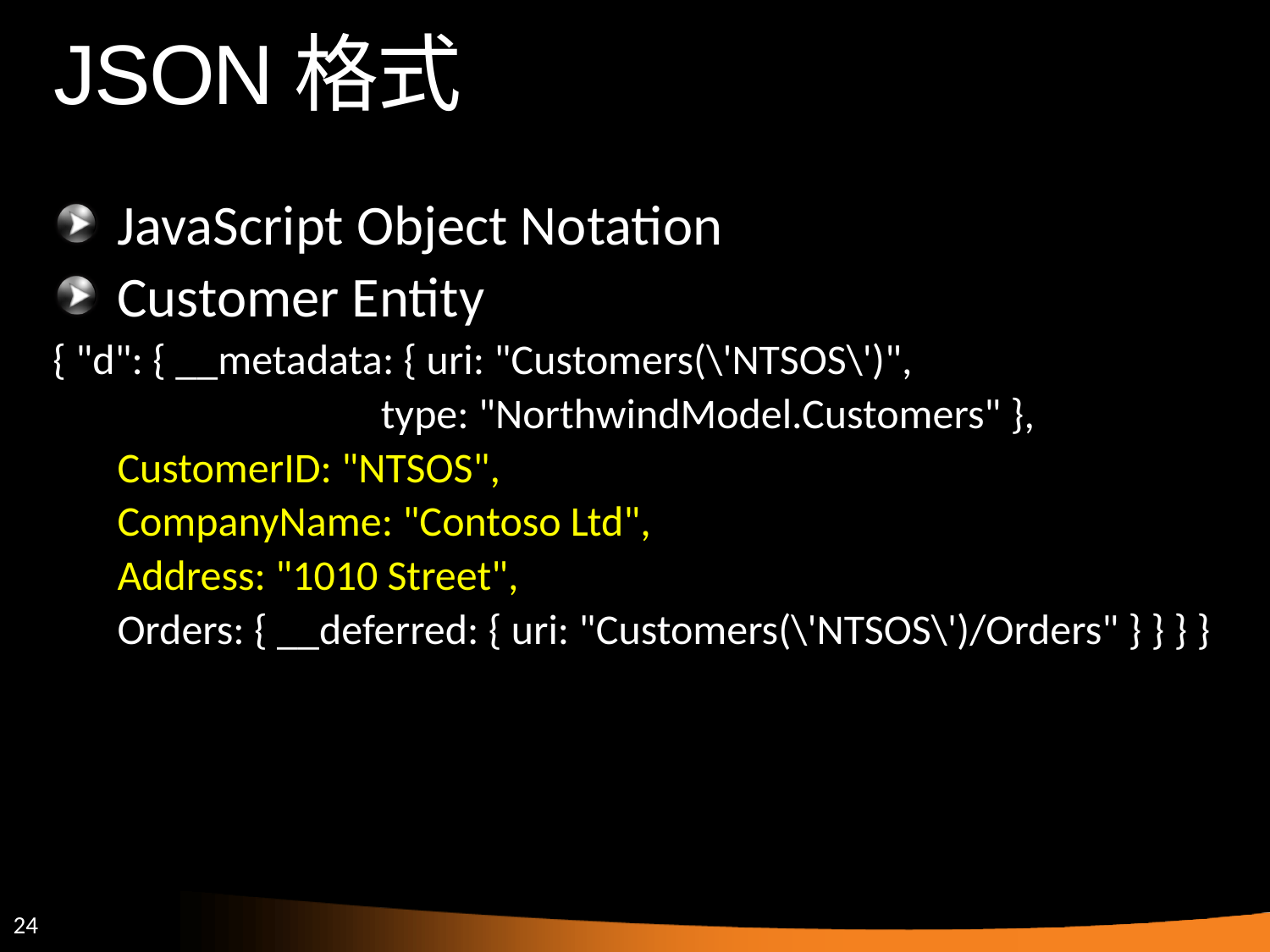

# JSON格式
JavaScript Object Notation
Customer Entity
{ "d": { __metadata: { uri: "Customers(\'NTSOS\')",
			 type: "NorthwindModel.Customers" },
	CustomerID: "NTSOS",
	CompanyName: "Contoso Ltd",
	Address: "1010 Street",
	Orders: { __deferred: { uri: "Customers(\'NTSOS\')/Orders" } } } }